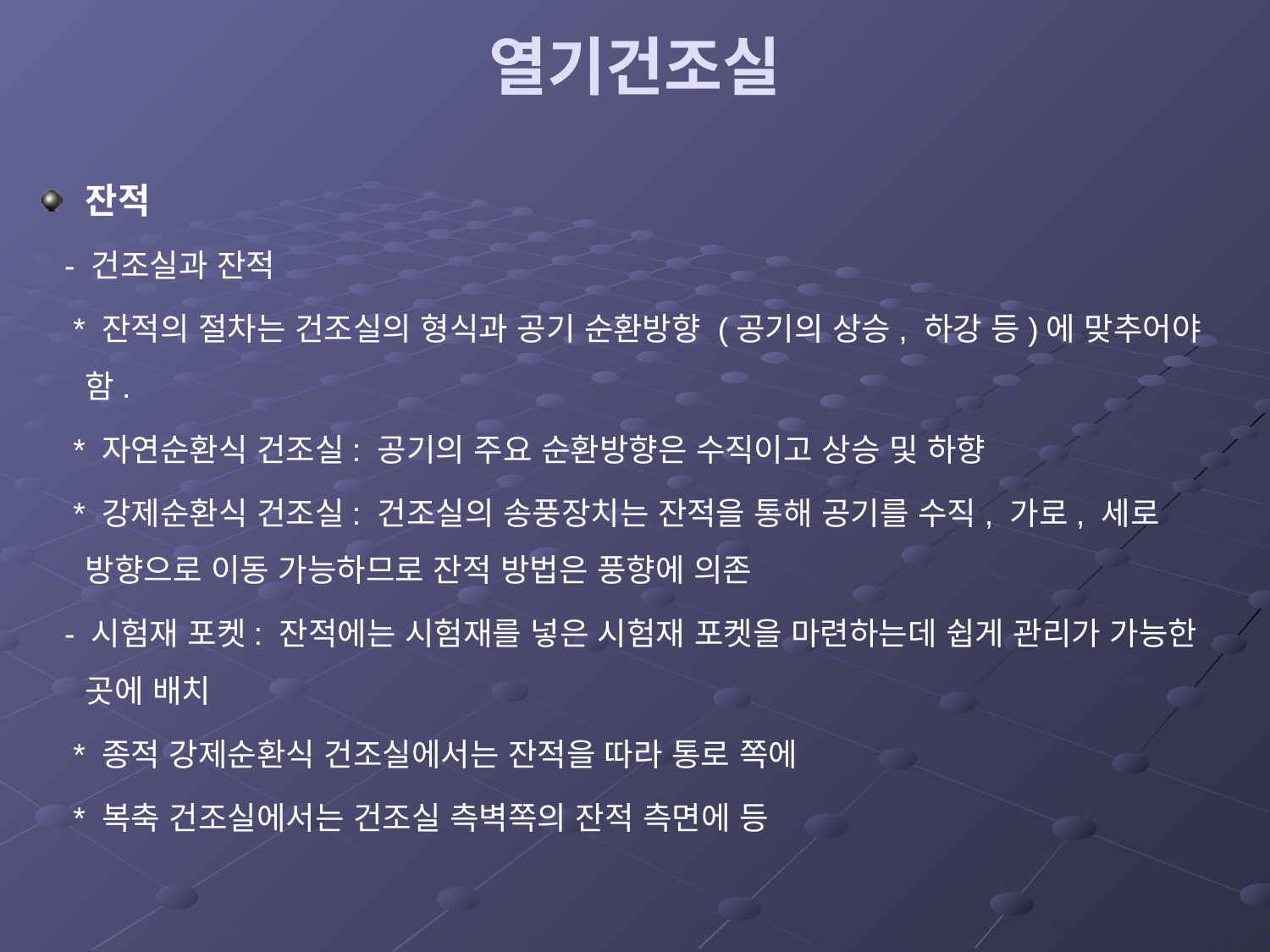

# 열기건조실
잔적
   - 건조실과 잔적
    * 잔적의 절차는 건조실의 형식과 공기 순환방향 (공기의 상승, 하강 등)에 맞추어야 함.
    * 자연순환식 건조실: 공기의 주요 순환방향은 수직이고 상승 및 하향
    * 강제순환식 건조실: 건조실의 송풍장치는 잔적을 통해 공기를 수직, 가로, 세로 방향으로 이동 가능하므로 잔적 방법은 풍향에 의존
   - 시험재 포켓: 잔적에는 시험재를 넣은 시험재 포켓을 마련하는데 쉽게 관리가 가능한 곳에 배치
    * 종적 강제순환식 건조실에서는 잔적을 따라 통로 쪽에
    * 복축 건조실에서는 건조실 측벽쪽의 잔적 측면에 등